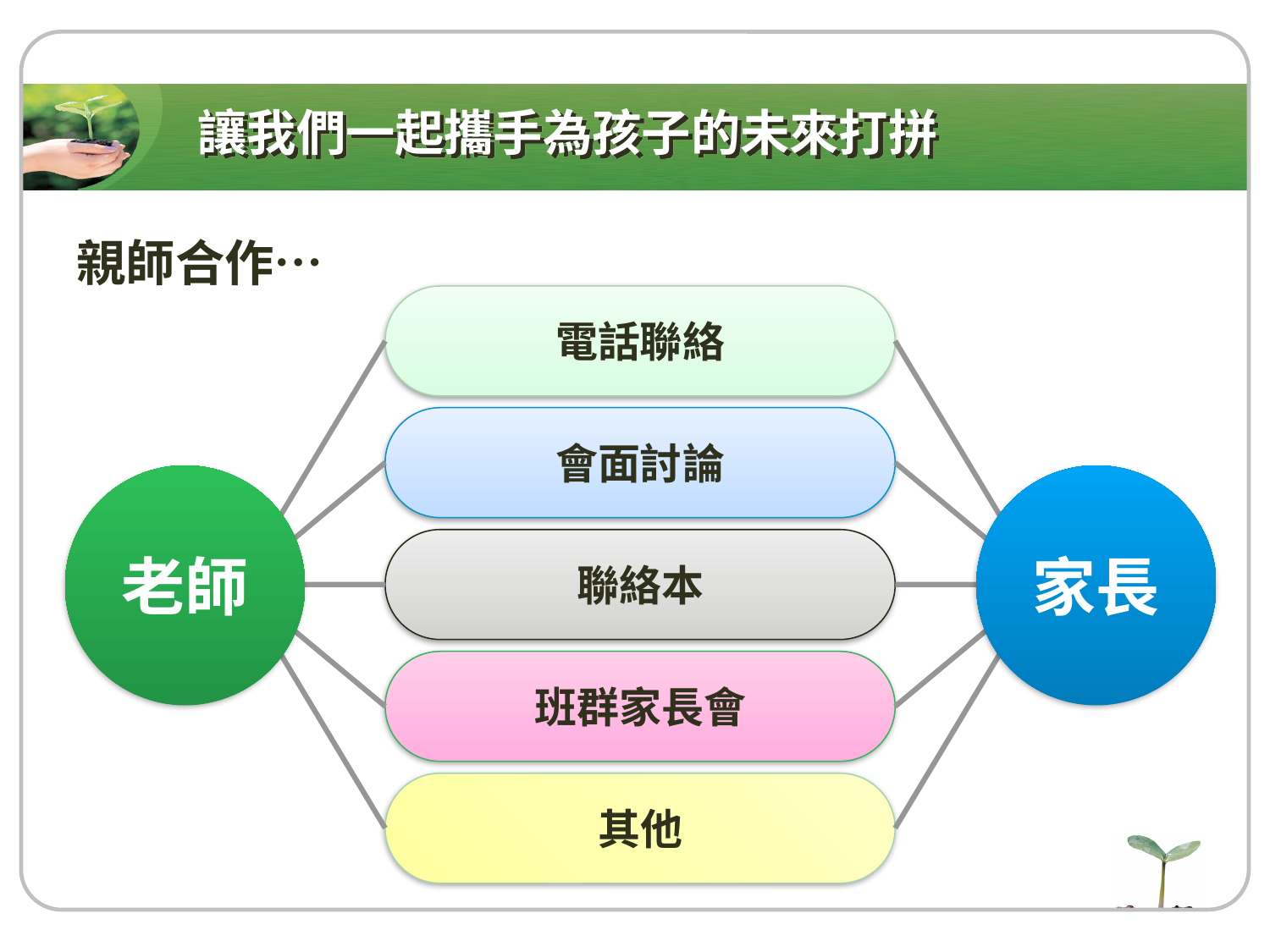

# 讓我們一起攜手為孩子的未來打拼
親師合作…
電話聯絡
會面討論
老師
家長
聯絡本
班群家長會
其他